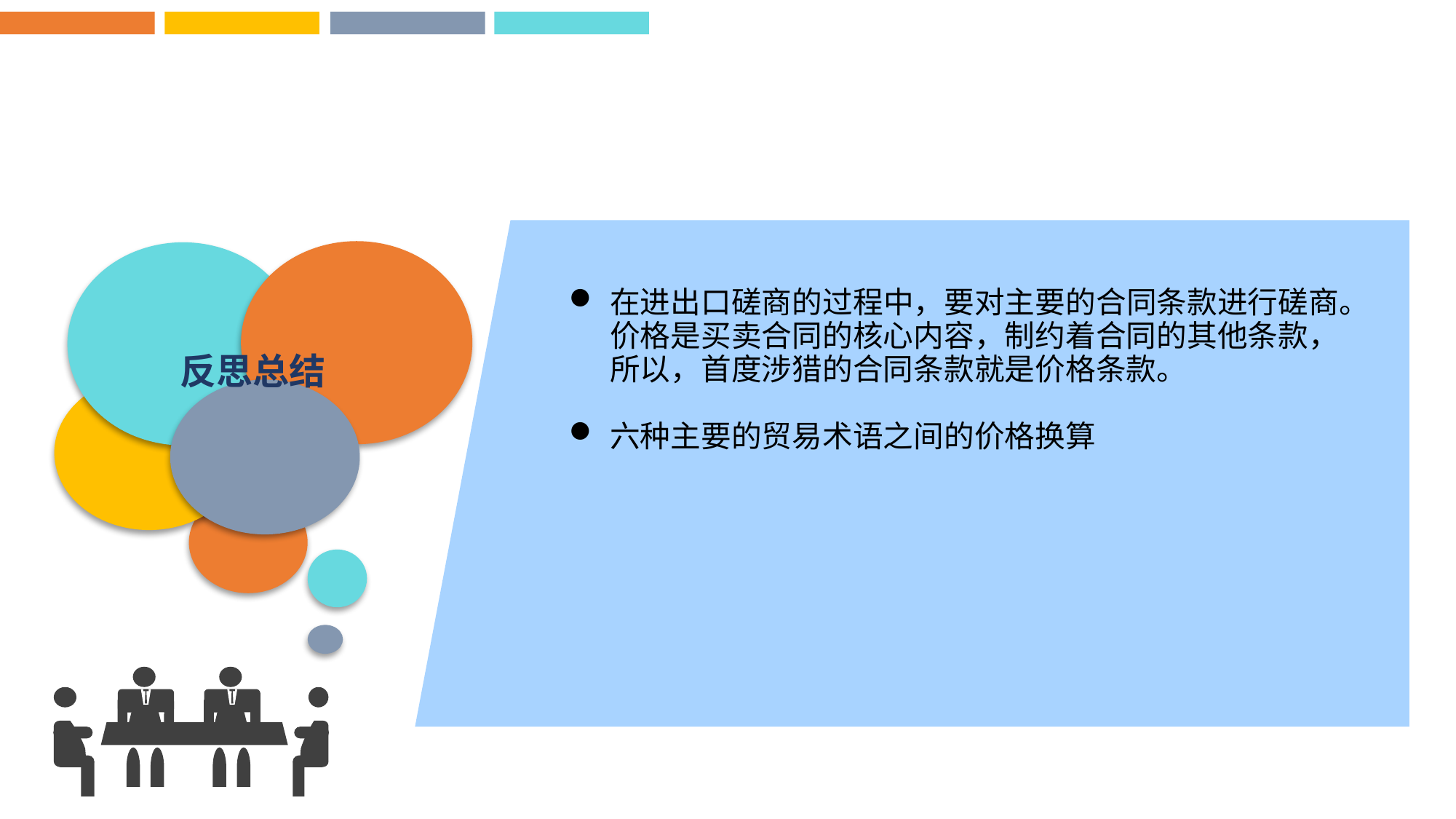

在进出口磋商的过程中，要对主要的合同条款进行磋商。价格是买卖合同的核心内容，制约着合同的其他条款，所以，首度涉猎的合同条款就是价格条款。

六种主要的贸易术语之间的价格换算
反思总结